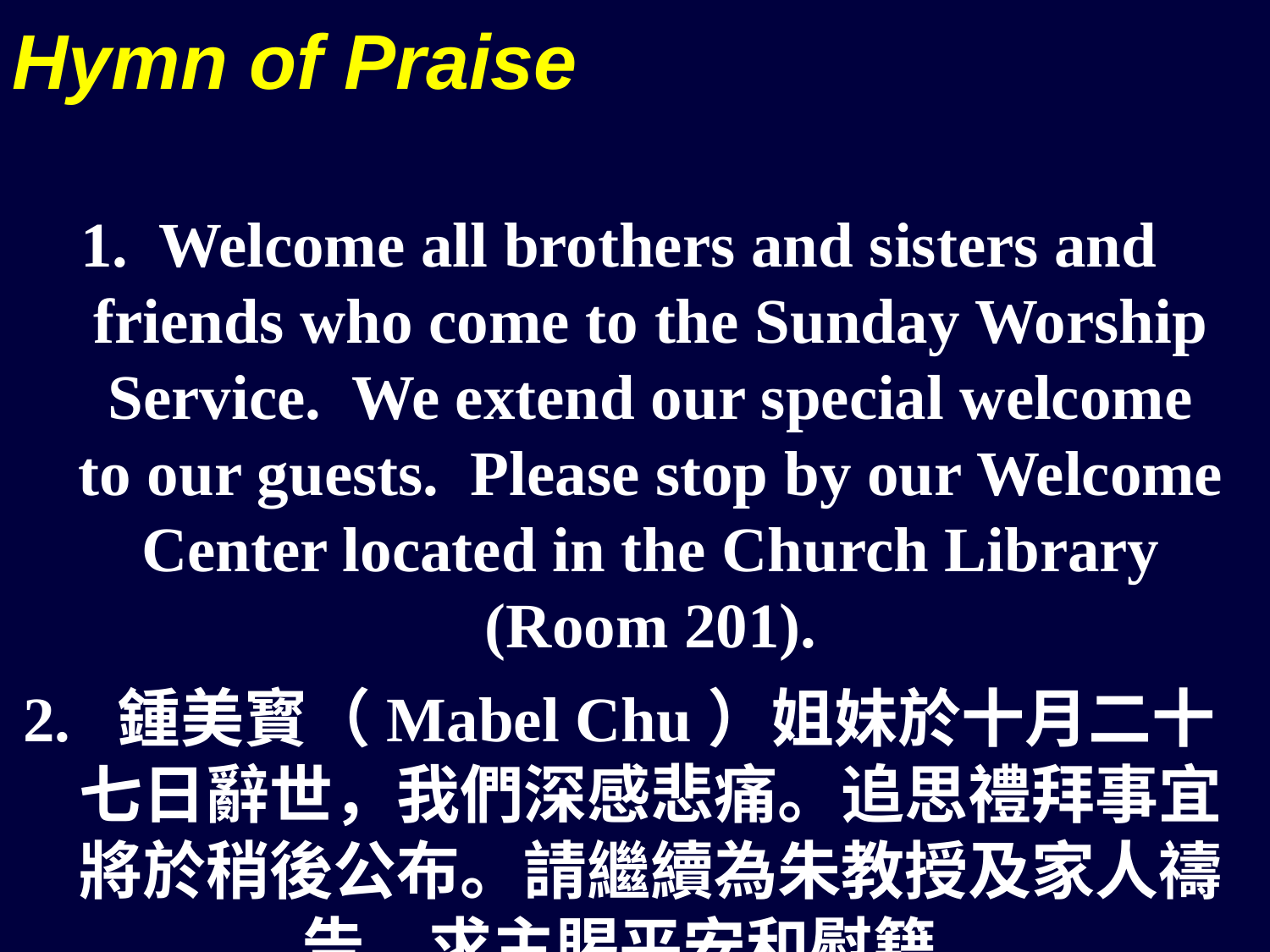

Hymn of Praise

1.  Welcome all brothers and sisters and friends who come to the Sunday Worship Service.  We extend our special welcome to our guests.  Please stop by our Welcome Center located in the Church Library (Room 201).
2.  鍾美寳（Mabel Chu）姐妹於十月二十七日辭世，我們深感悲痛。追思禮拜事宜將於稍後公布。請繼續為朱教授及家人禱告，求主賜平安和慰籍。
3.  歡迎宋瑩姊妹成爲教會會員！
4.  感謝上週秋歡節來幫忙的青年團契成員及家人。參加活動的人都玩得很開心！
5.  今天下午1:30-2:00在307教室有禱告會，請弟兄姐妹們來為大選同心禱告。